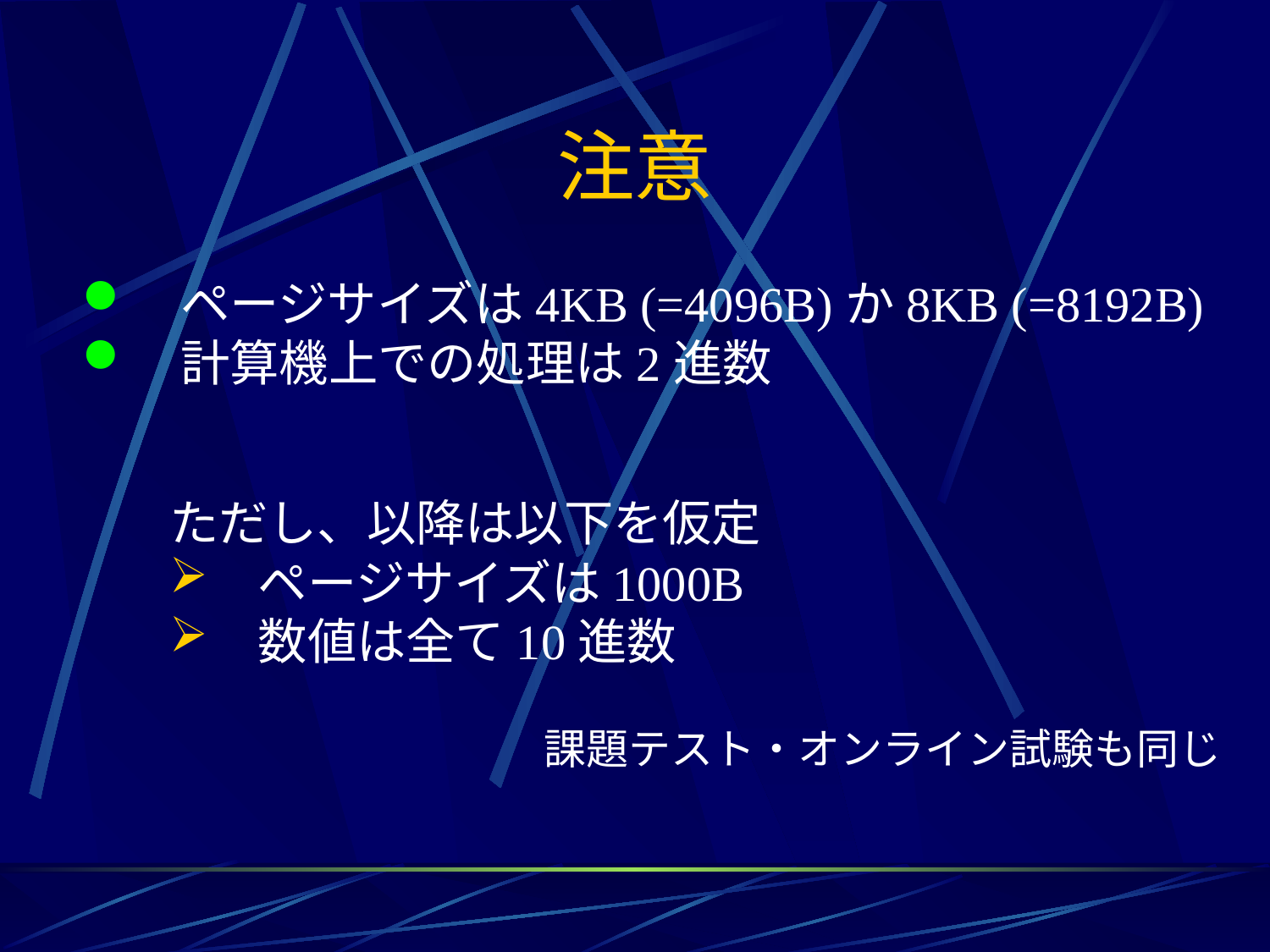

# 注意
　ページサイズは4KB (=4096B)か8KB (=8192B)
　計算機上での処理は2進数
ただし、以降は以下を仮定
　ページサイズは1000B
　数値は全て10進数
課題テスト・オンライン試験も同じ